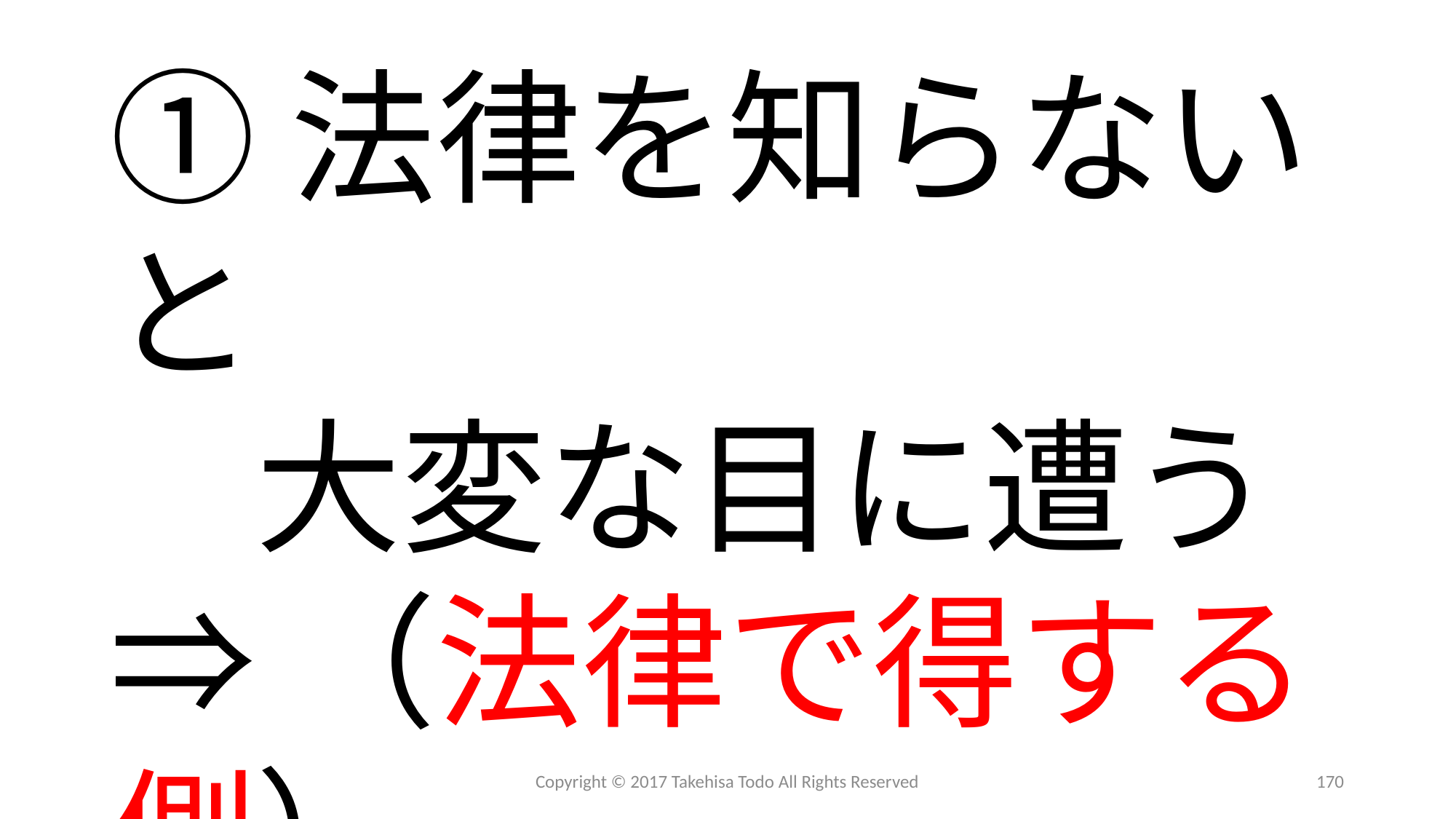

①法律を知らないと
　大変な目に遭う
⇒（法律で得する側）
　になる

Copyright © 2017 Takehisa Todo All Rights Reserved
170